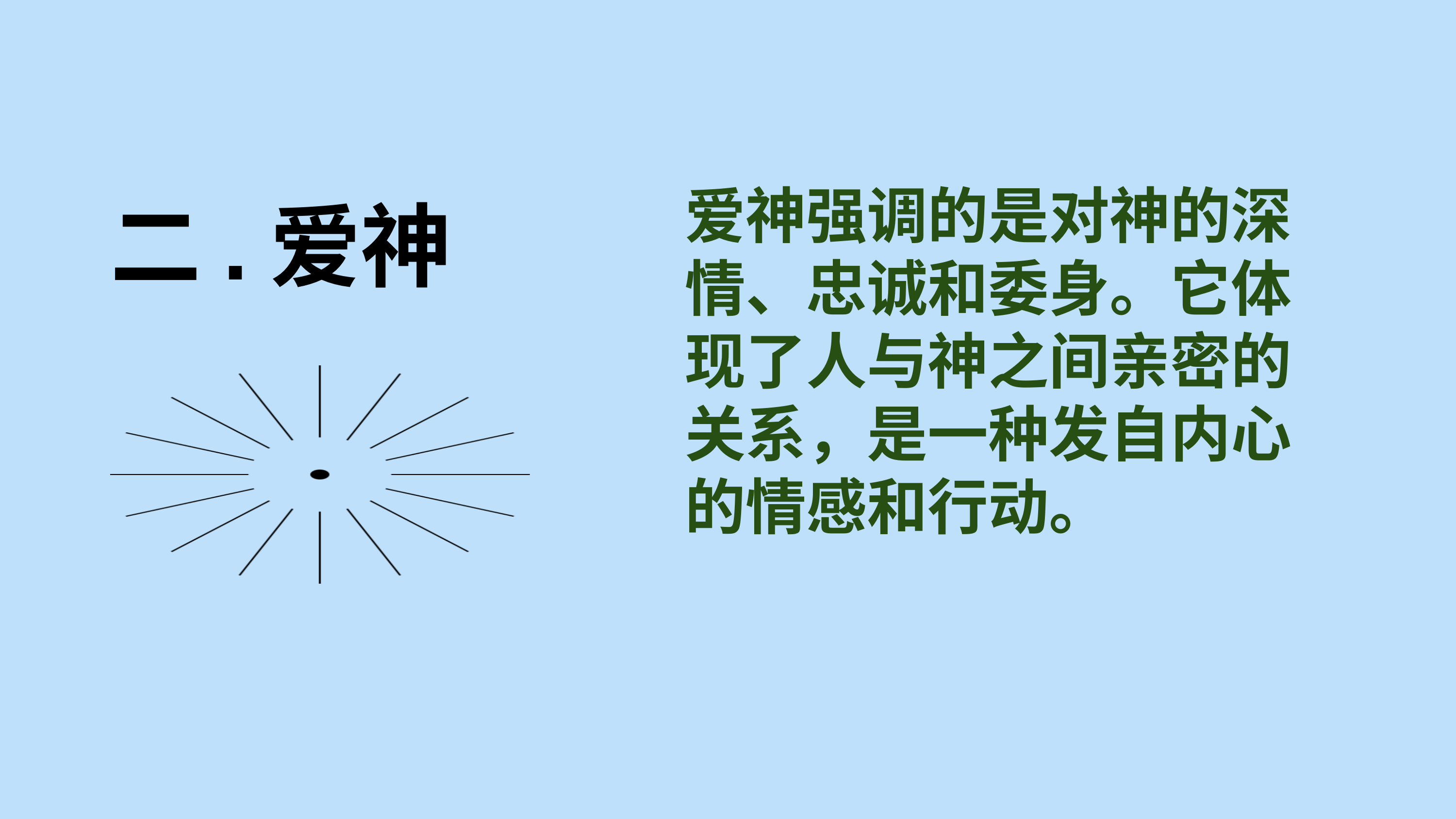

二.爱神
爱神强调的是对神的深情、忠诚和委身。它体现了人与神之间亲密的关系，是一种发自内心的情感和行动。